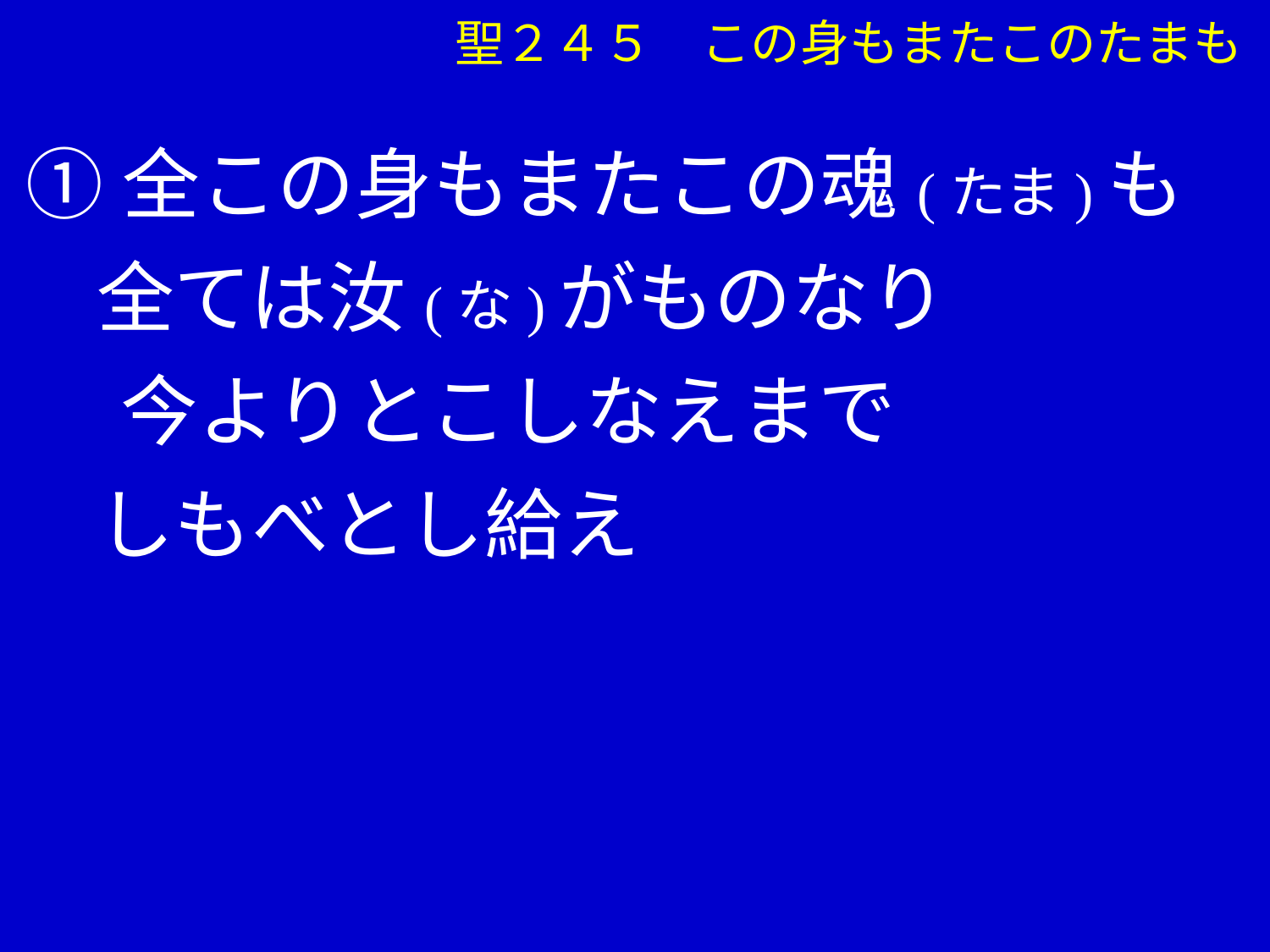

聖２４５　この身もまたこのたまも
①全この身もまたこの魂(たま)も
   全ては汝(な)がものなり
　 今よりとこしなえまで
   しもべとし給え